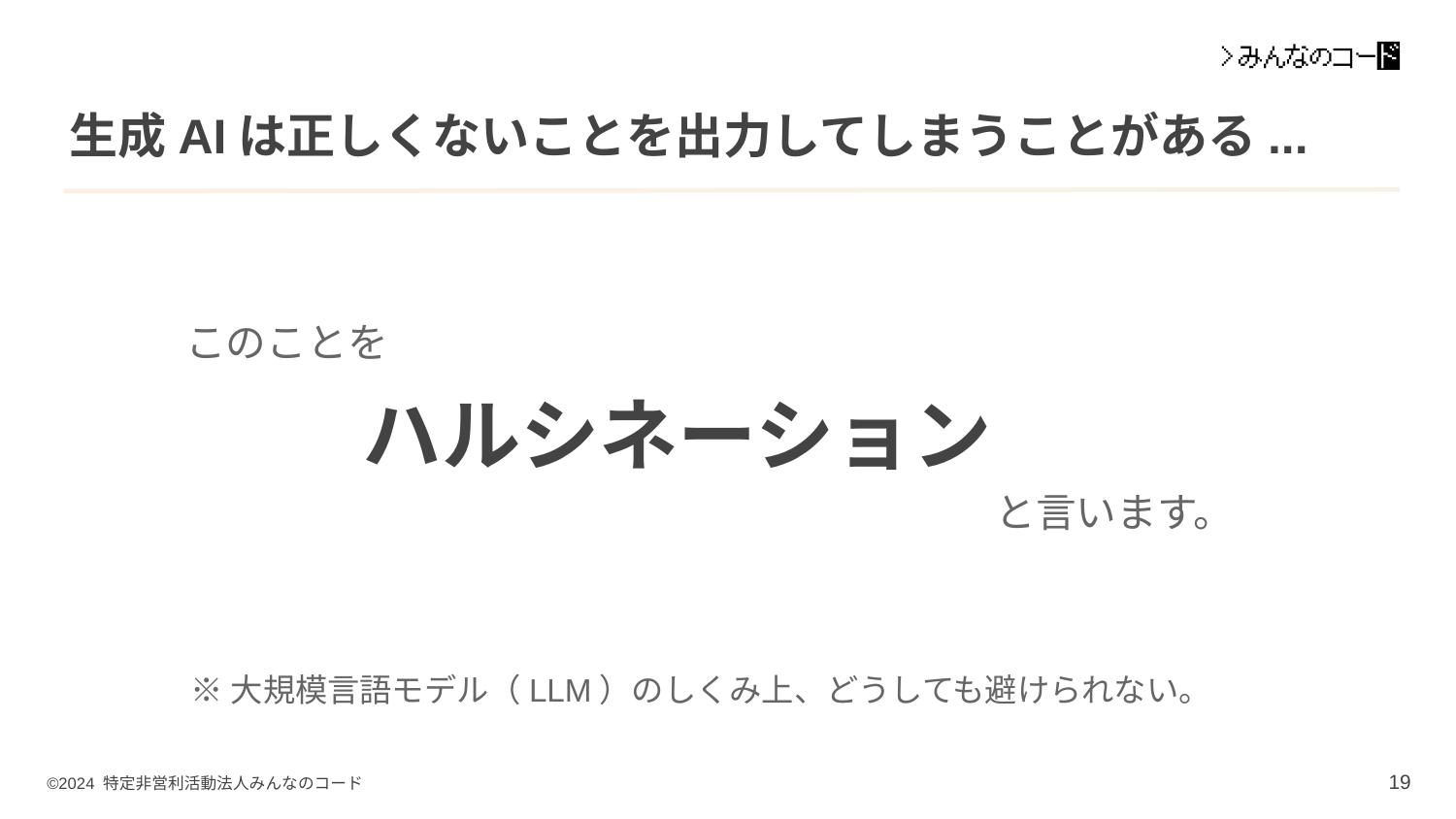

# 生成AIは正しくないことを出力してしまうことがある...
このことを
ハルシネーション
と言います。
※大規模言語モデル（LLM）のしくみ上、どうしても避けられない。